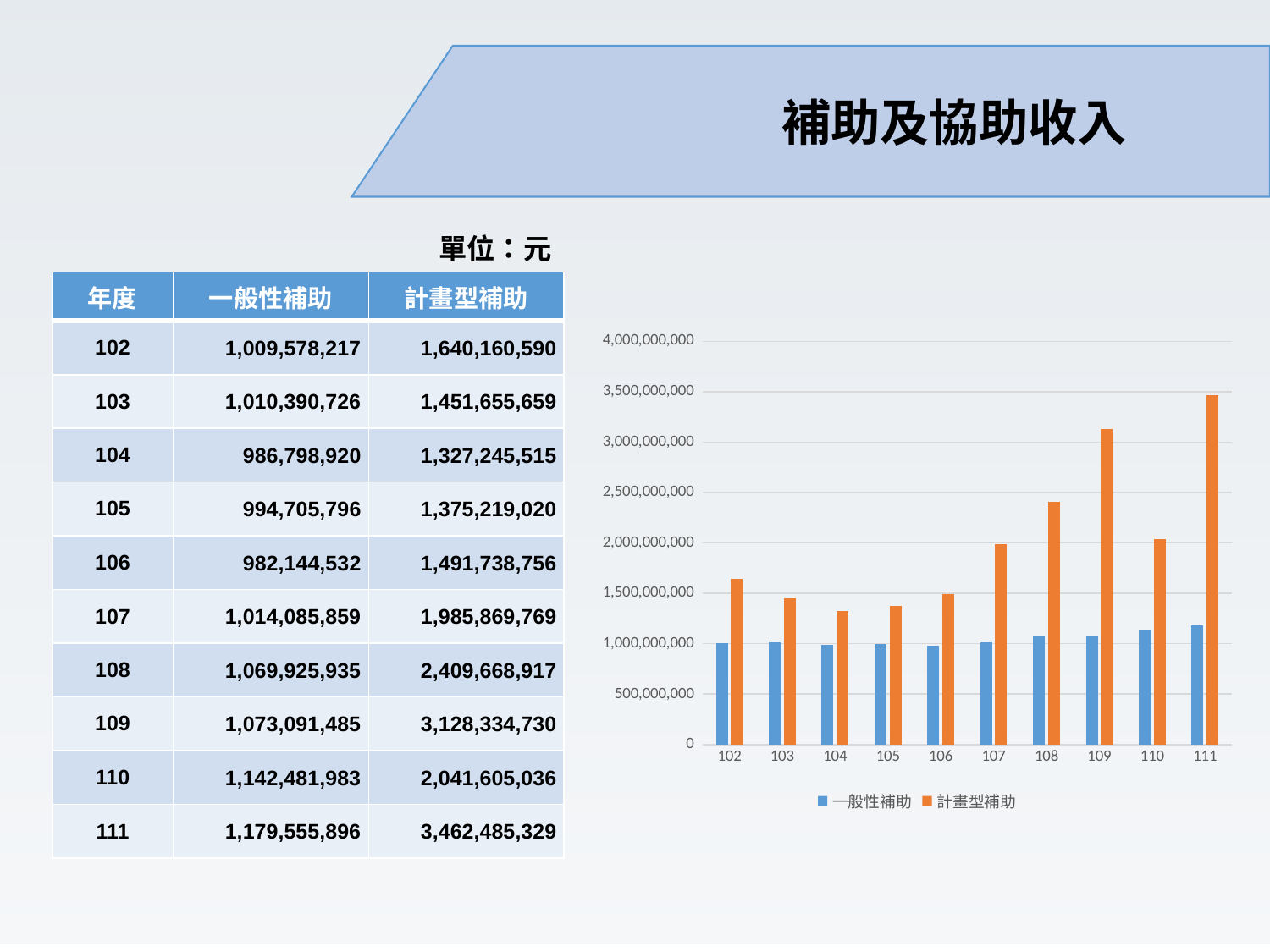

補助及協助收入
| 單位：元 |
| --- |
| 年度 | 一般性補助 | 計畫型補助 |
| --- | --- | --- |
| 102 | 1,009,578,217 | 1,640,160,590 |
| 103 | 1,010,390,726 | 1,451,655,659 |
| 104 | 986,798,920 | 1,327,245,515 |
| 105 | 994,705,796 | 1,375,219,020 |
| 106 | 982,144,532 | 1,491,738,756 |
| 107 | 1,014,085,859 | 1,985,869,769 |
| 108 | 1,069,925,935 | 2,409,668,917 |
| 109 | 1,073,091,485 | 3,128,334,730 |
| 110 | 1,142,481,983 | 2,041,605,036 |
| 111 | 1,179,555,896 | 3,462,485,329 |

### Chart

| Category | 一般性補助 | 計畫型補助 |
|---|---|---|
| 102 | 1009578217.0 | 1640160590.0 |
| 103 | 1010390726.0 | 1451655659.0 |
| 104 | 986798920.0 | 1327245515.0 |
| 105 | 994705796.0 | 1375219020.0 |
| 106 | 982144532.0 | 1491738756.0 |
| 107 | 1014085859.0 | 1985869769.0 |
| 108 | 1069925935.0 | 2409668917.0 |
| 109 | 1073091485.0 | 3128334730.0 |
| 110 | 1142481983.0 | 2041605036.0 |
| 111 | 1179555896.0 | 3462485329.0 |